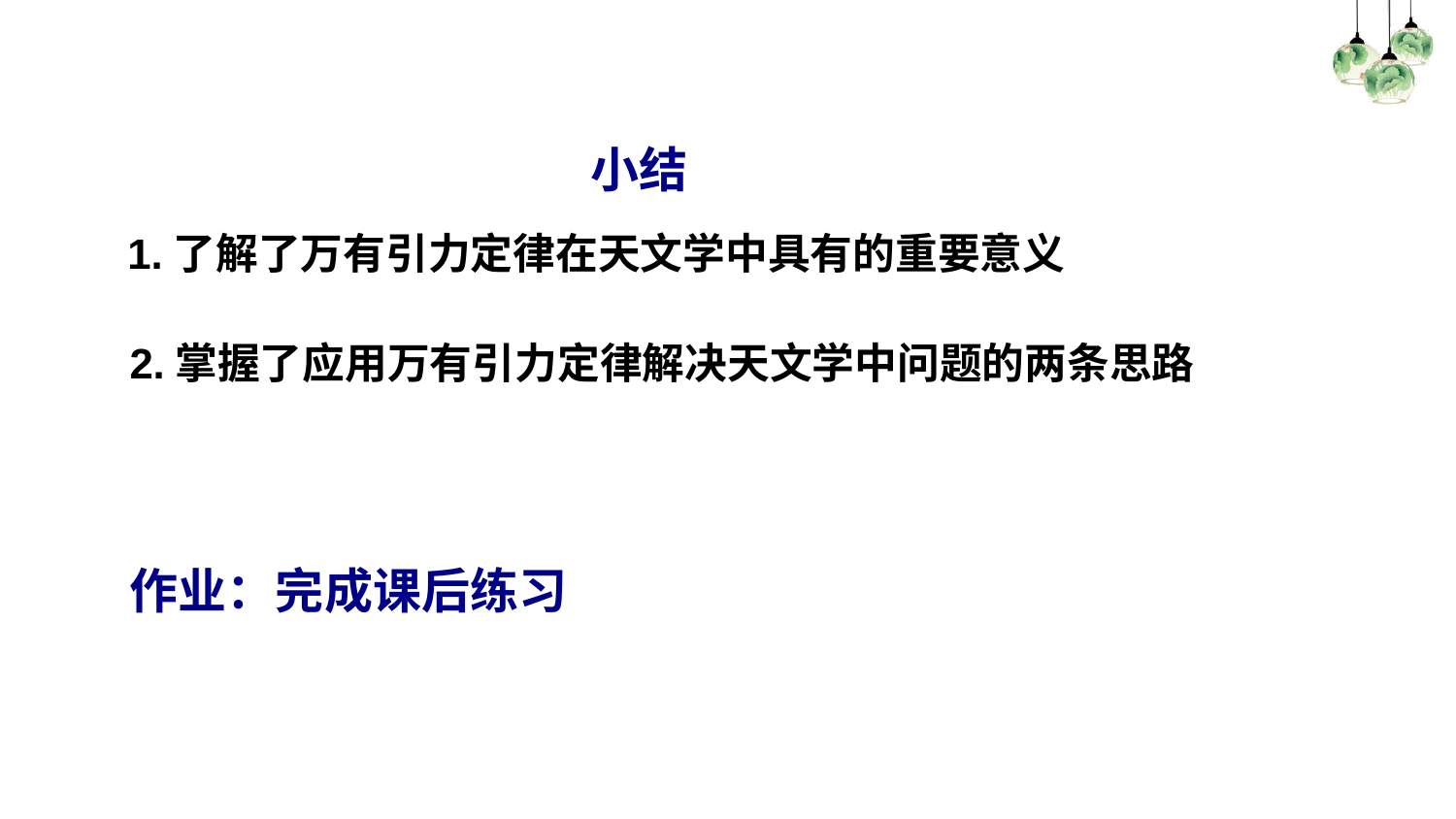

小结
1.了解了万有引力定律在天文学中具有的重要意义
2.掌握了应用万有引力定律解决天文学中问题的两条思路
 作业：完成课后练习